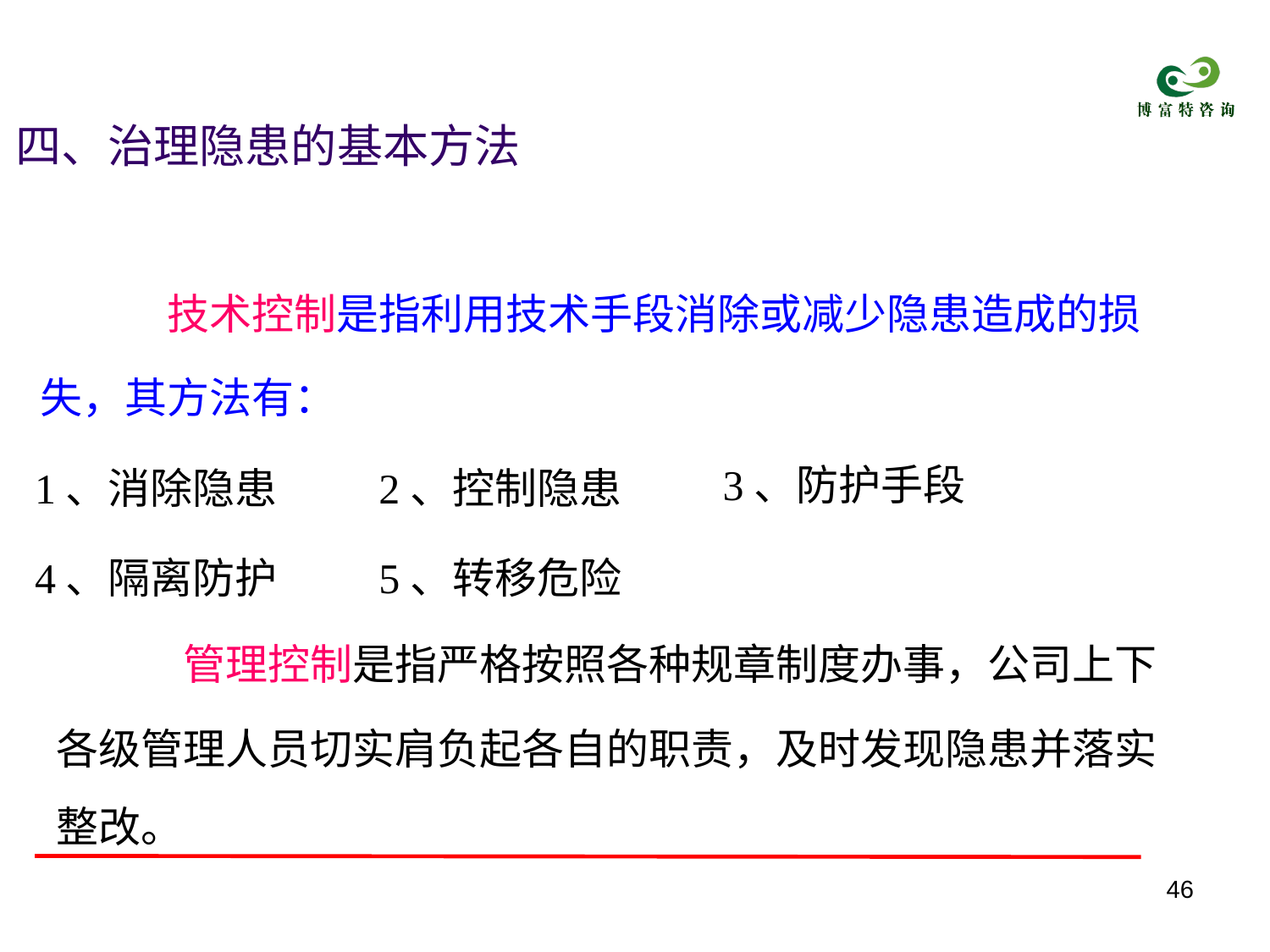

四、治理隐患的基本方法
	技术控制是指利用技术手段消除或减少隐患造成的损

失，其方法有：
3、防护手段
1、消除隐患

4、隔离防护
2、控制隐患

5、转移危险
	管理控制是指严格按照各种规章制度办事，公司上下

各级管理人员切实肩负起各自的职责，及时发现隐患并落实

整改。